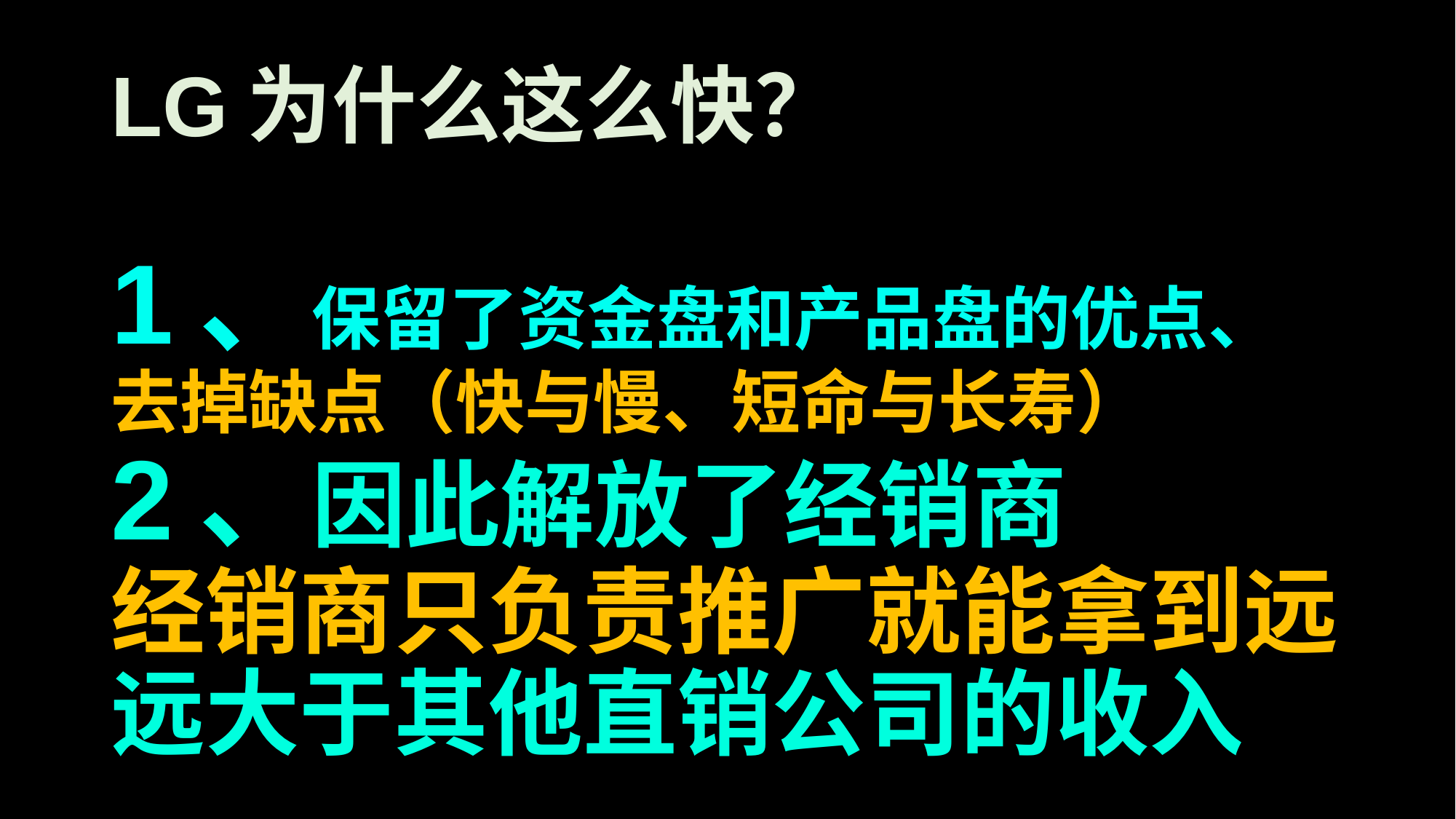

# LG为什么这么快？ 1、保留了资金盘和产品盘的优点、 去掉缺点（快与慢、短命与长寿） 2、因此解放了经销商 经销商只负责推广就能拿到远远大于其他直销公司的收入